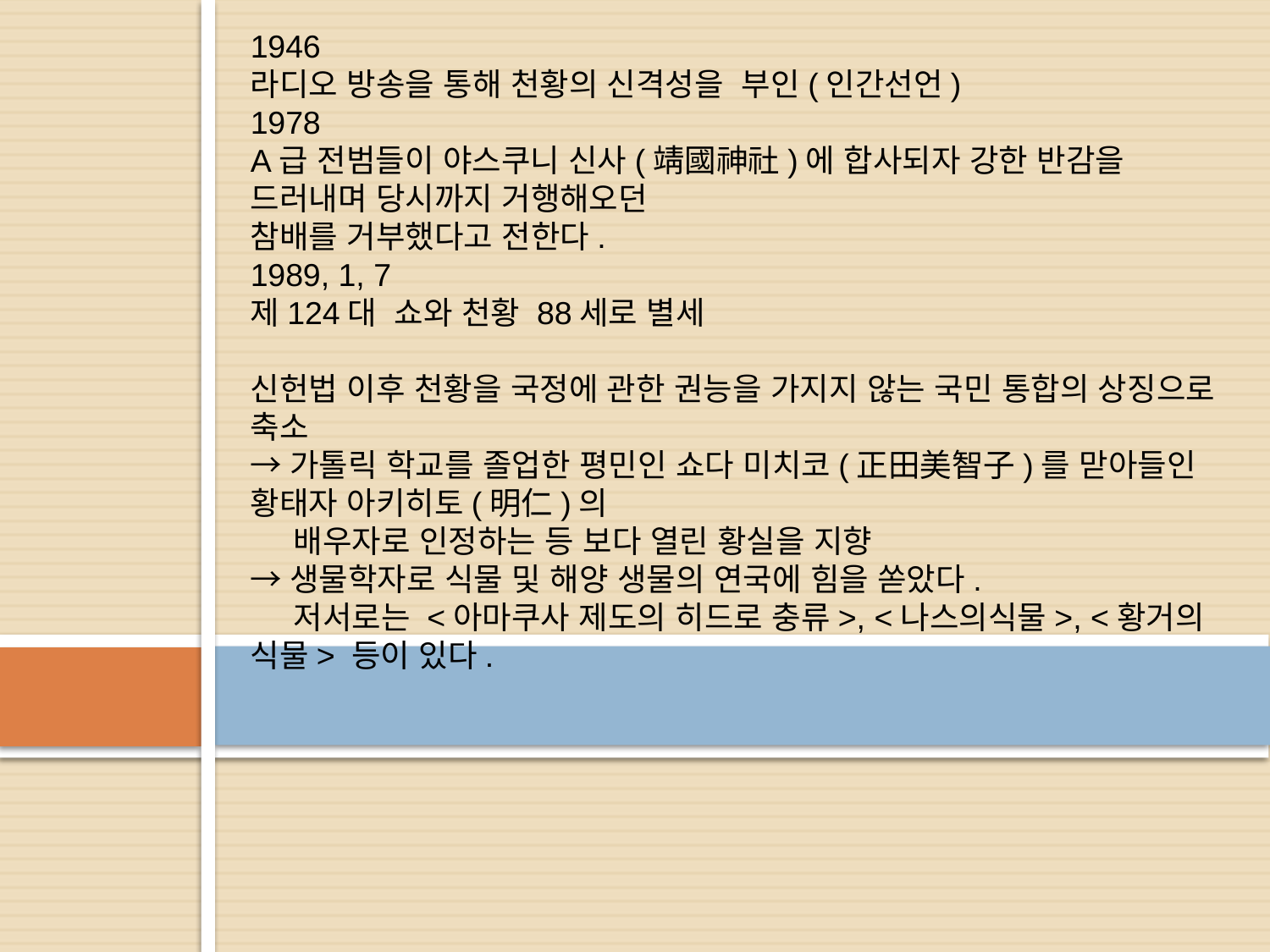

1946
라디오 방송을 통해 천황의 신격성을  부인(인간선언)
1978
A급 전범들이 야스쿠니 신사(靖國神社)에 합사되자 강한 반감을 드러내며 당시까지 거행해오던
참배를 거부했다고 전한다.
1989, 1, 7
제124대  쇼와 천황 88세로 별세

신헌법 이후 천황을 국정에 관한 권능을 가지지 않는 국민 통합의 상징으로 축소
→가톨릭 학교를 졸업한 평민인 쇼다 미치코(正田美智子)를 맏아들인 황태자 아키히토(明仁)의
    배우자로 인정하는 등 보다 열린 황실을 지향
→생물학자로 식물 및 해양 생물의 연국에 힘을 쏟았다.
    저서로는 <아마쿠사 제도의 히드로 충류>, <나스의식물>, <황거의 식물> 등이 있다.

#